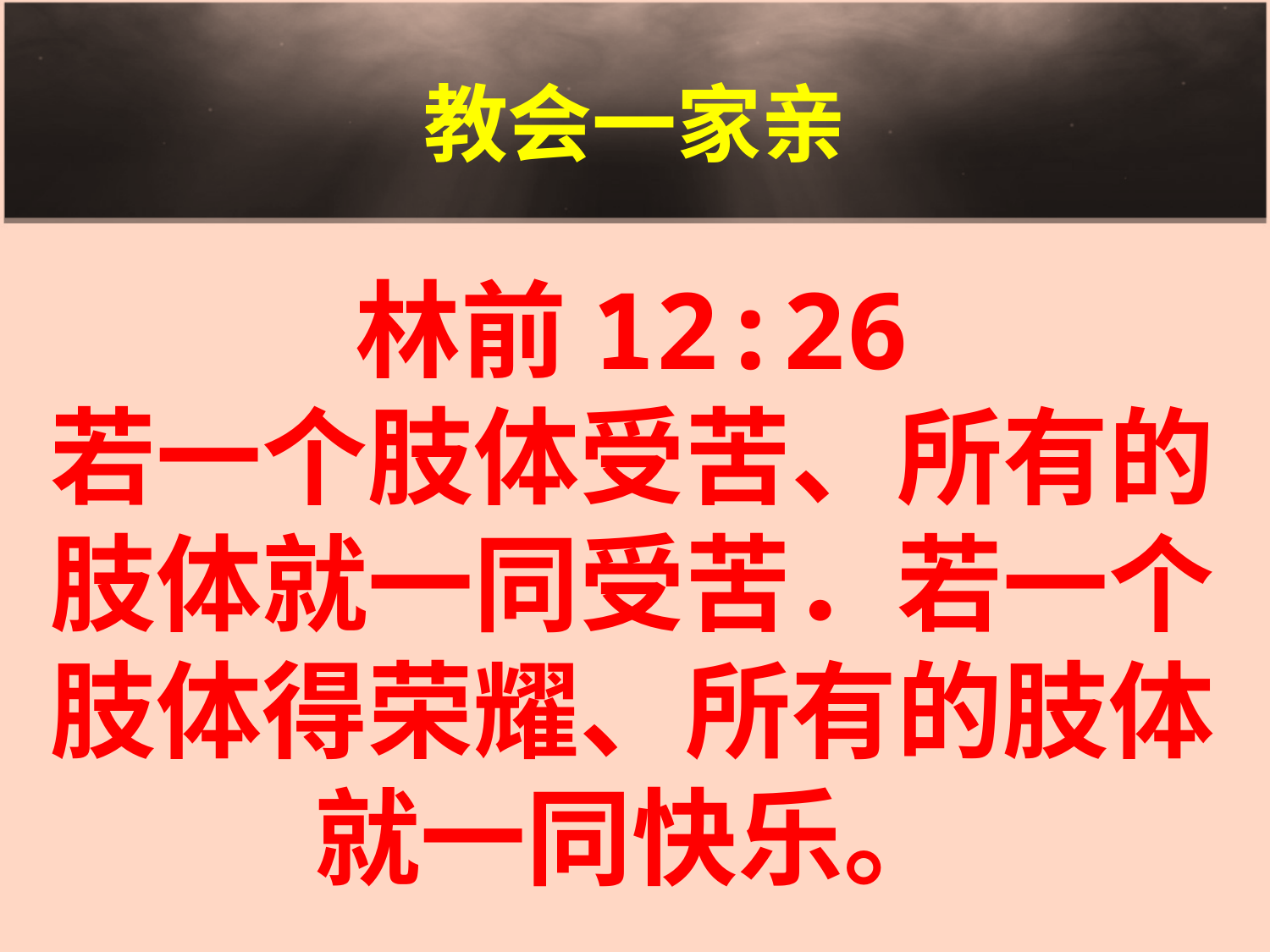

教会一家亲
林前12:26
若一个肢体受苦、所有的肢体就一同受苦．若一个肢体得荣耀、所有的肢体就一同快乐。